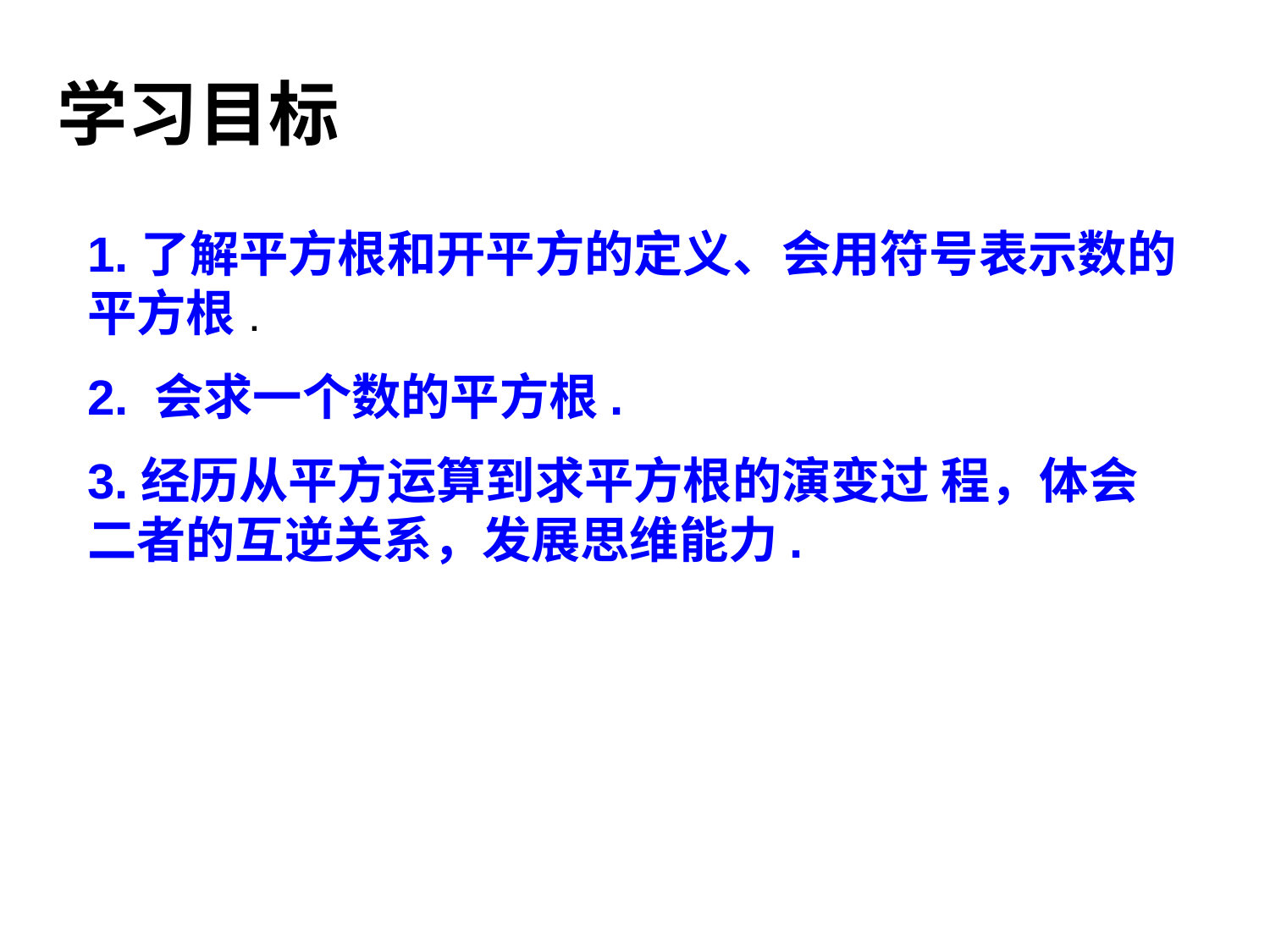

# 学习目标
1.了解平方根和开平方的定义、会用符号表示数的平方根 .
2. 会求一个数的平方根.
3.经历从平方运算到求平方根的演变过 程，体会二者的互逆关系，发展思维能力.